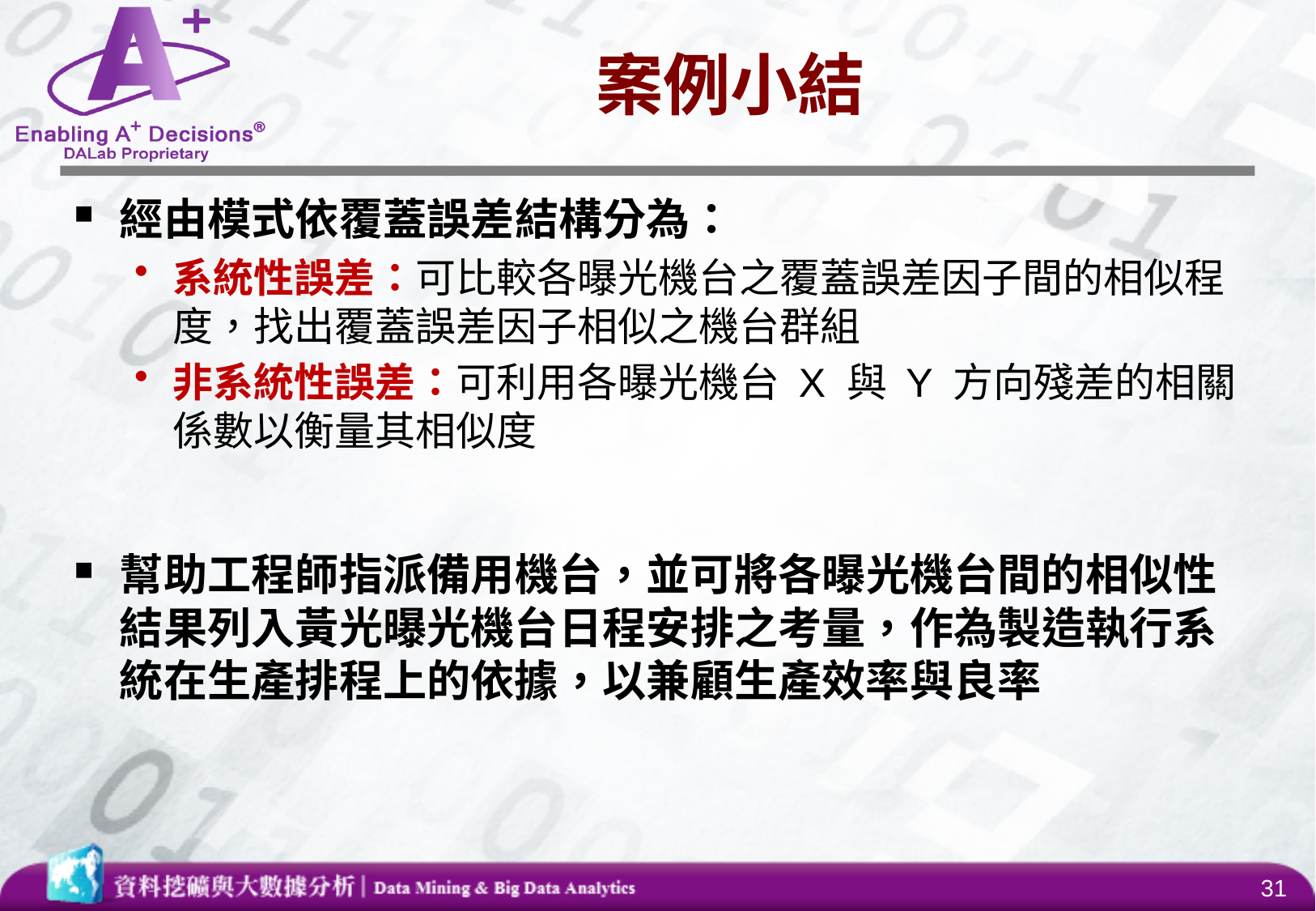

# 案例小結
經由模式依覆蓋誤差結構分為：
系統性誤差：可比較各曝光機台之覆蓋誤差因子間的相似程度，找出覆蓋誤差因子相似之機台群組
非系統性誤差：可利用各曝光機台 X 與 Y 方向殘差的相關係數以衡量其相似度

幫助工程師指派備用機台，並可將各曝光機台間的相似性結果列入黃光曝光機台日程安排之考量，作為製造執行系統在生產排程上的依據，以兼顧生產效率與良率
31